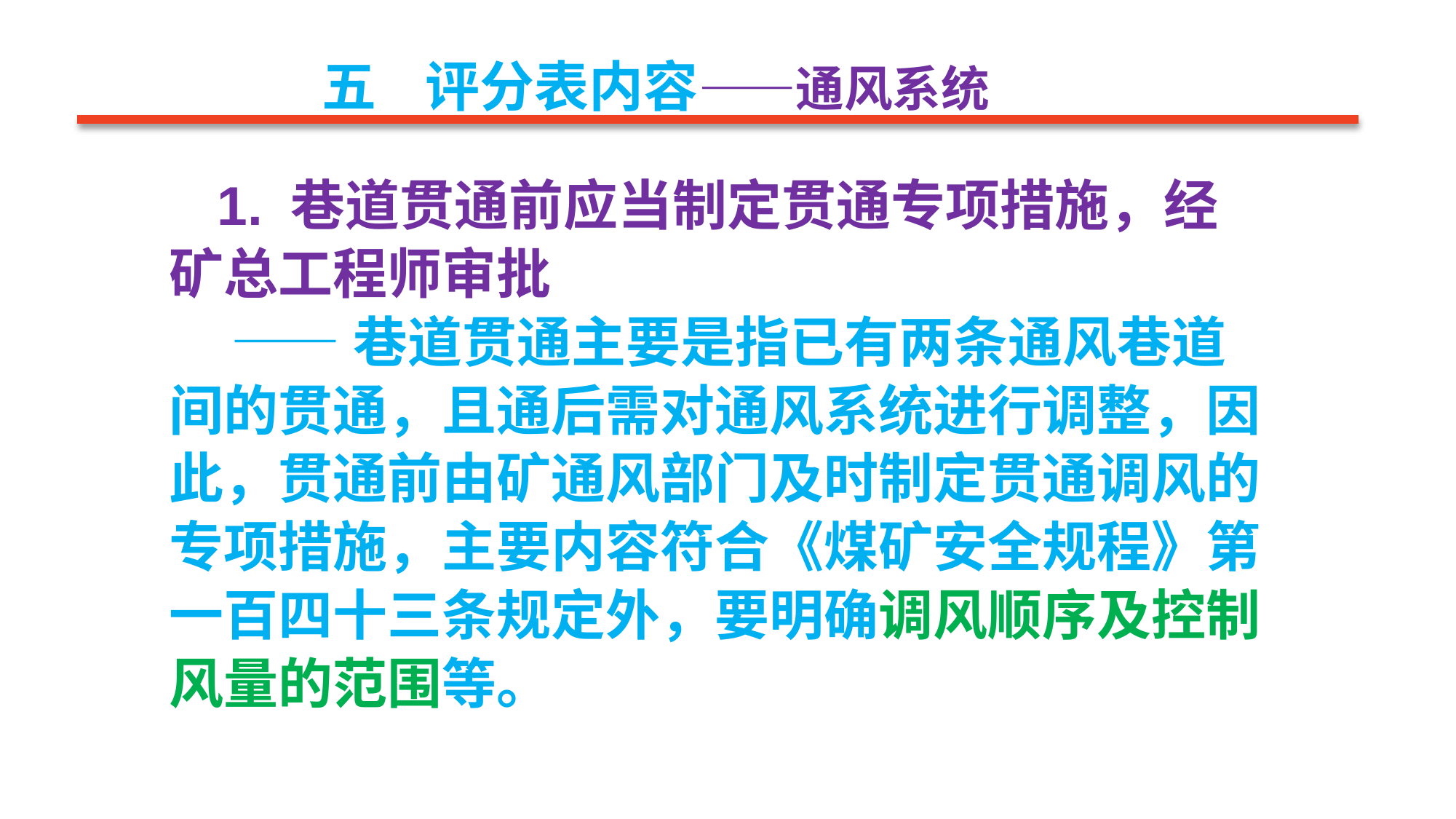

五    评分表内容——通风系统

     1. 巷道贯通前应当制定贯通专项措施，经矿总工程师审批
     ——巷道贯通主要是指已有两条通风巷道间的贯通，且通后需对通风系统进行调整，因此，贯通前由矿通风部门及时制定贯通调风的专项措施，主要内容符合《煤矿安全规程》第一百四十三条规定外，要明确调风顺序及控制风量的范围等。